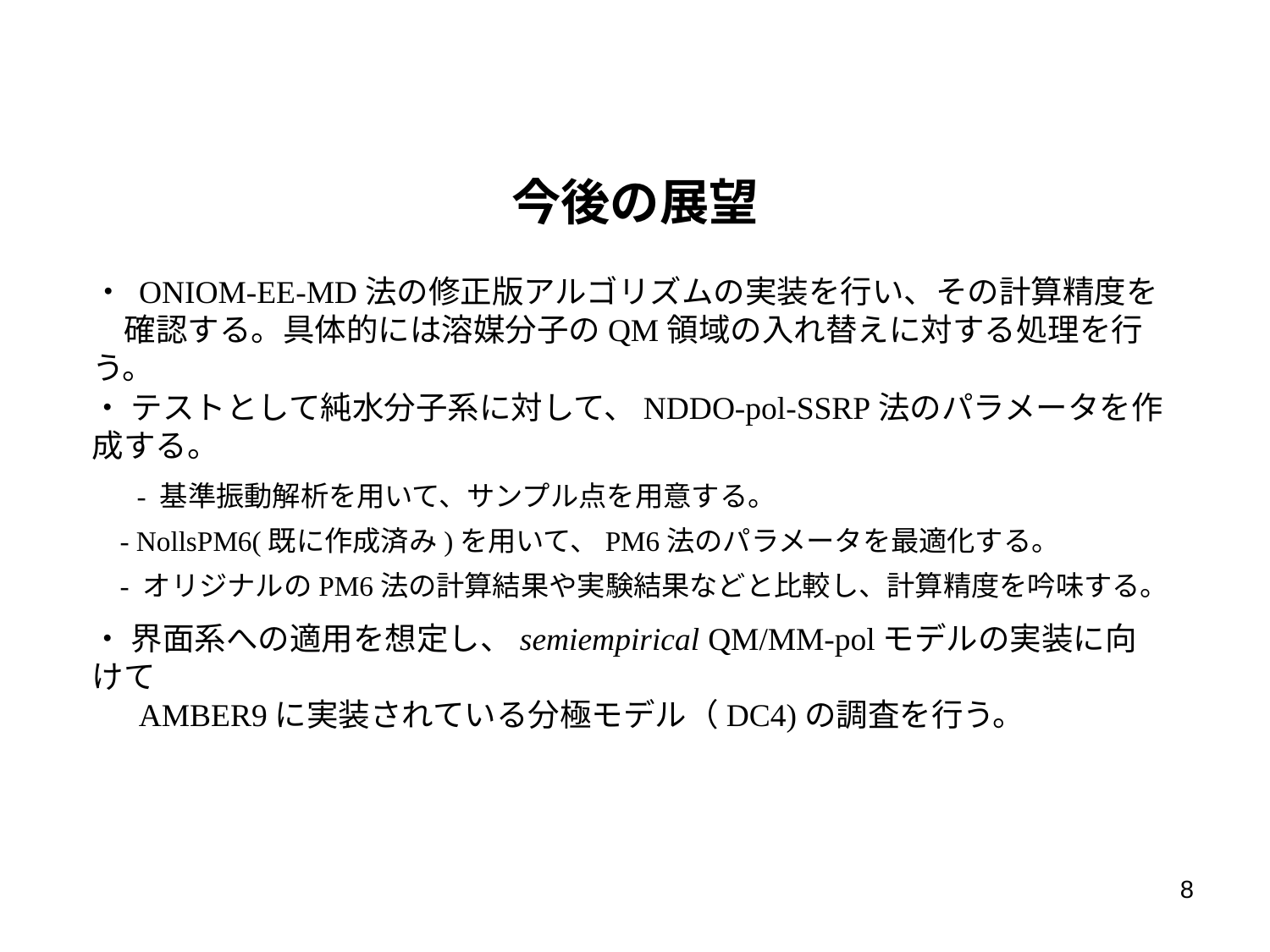

今後の展望
・ ONIOM-EE-MD法の修正版アルゴリズムの実装を行い、その計算精度を
　確認する。具体的には溶媒分子のQM領域の入れ替えに対する処理を行う。
・ テストとして純水分子系に対して、NDDO-pol-SSRP法のパラメータを作成する。
　 - 基準振動解析を用いて、サンプル点を用意する。
    - NollsPM6(既に作成済み)を用いて、PM6法のパラメータを最適化する。
    - オリジナルのPM6法の計算結果や実験結果などと比較し、計算精度を吟味する。
・ 界面系への適用を想定し、semiempirical QM/MM-polモデルの実装に向けて
　 AMBER9に実装されている分極モデル（DC4)の調査を行う。
8